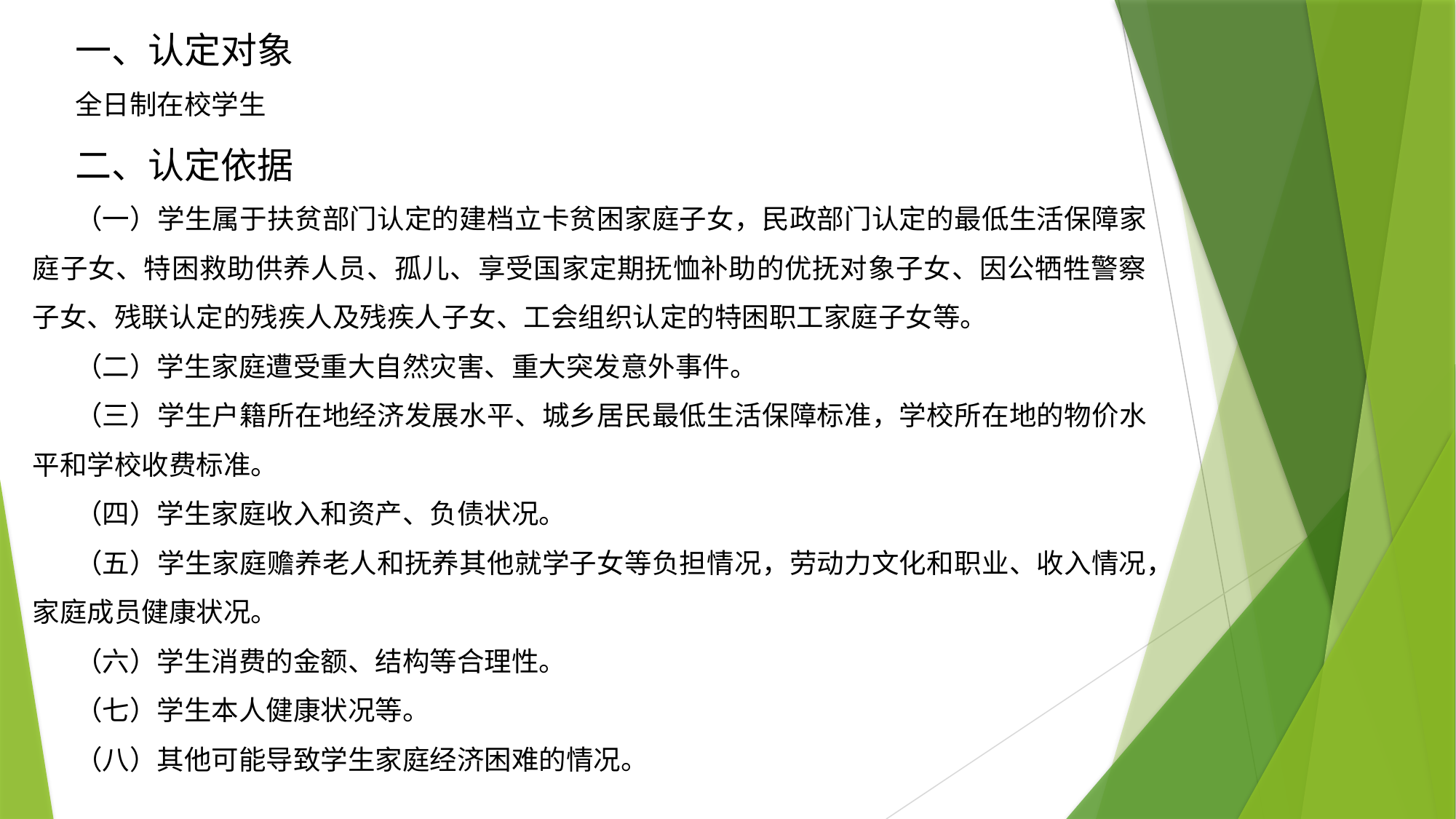

一、认定对象
全日制在校学生
二、认定依据
（一）学生属于扶贫部门认定的建档立卡贫困家庭子女，民政部门认定的最低生活保障家庭子女、特困救助供养人员、孤儿、享受国家定期抚恤补助的优抚对象子女、因公牺牲警察子女、残联认定的残疾人及残疾人子女、工会组织认定的特困职工家庭子女等。
（二）学生家庭遭受重大自然灾害、重大突发意外事件。
（三）学生户籍所在地经济发展水平、城乡居民最低生活保障标准，学校所在地的物价水平和学校收费标准。
（四）学生家庭收入和资产、负债状况。
（五）学生家庭赡养老人和抚养其他就学子女等负担情况，劳动力文化和职业、收入情况，家庭成员健康状况。
（六）学生消费的金额、结构等合理性。
（七）学生本人健康状况等。
（八）其他可能导致学生家庭经济困难的情况。